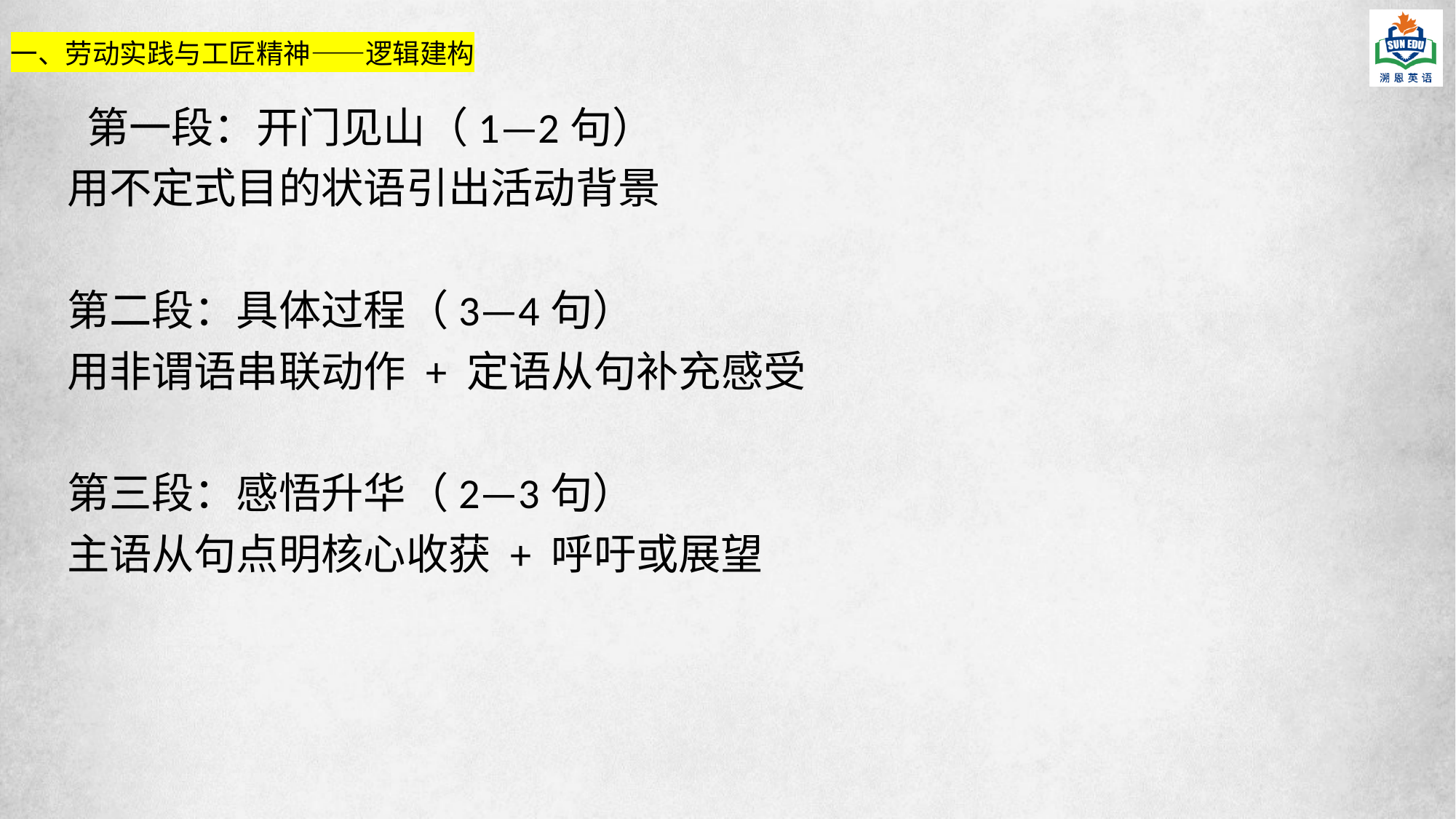

一、劳动实践与工匠精神——逻辑建构
 第一段：开门见山（1—2句）
用不定式目的状语引出活动背景

第二段：具体过程（3—4句）
用非谓语串联动作 + 定语从句补充感受

第三段：感悟升华（2—3句）
主语从句点明核心收获 + 呼吁或展望